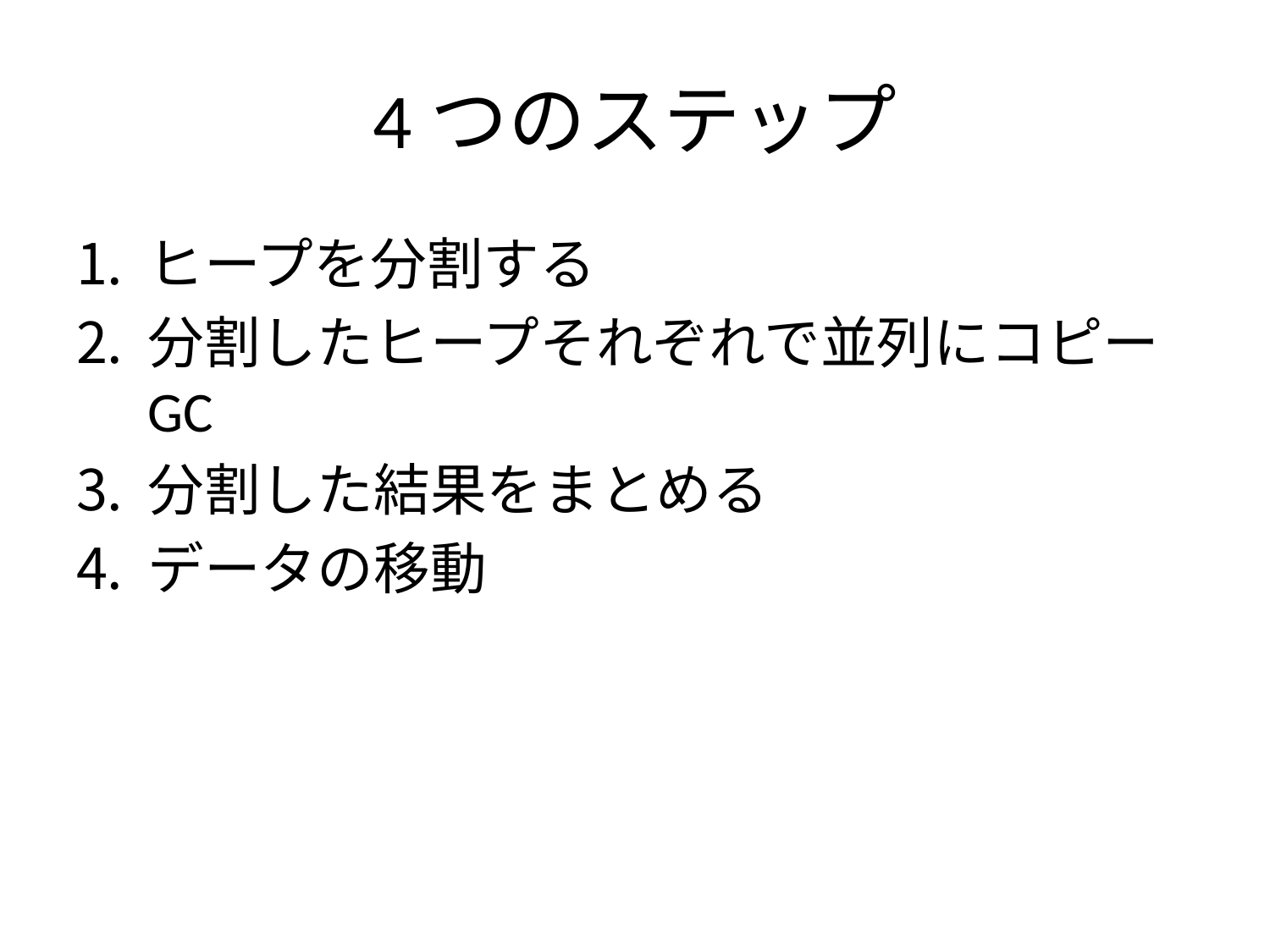

# 4つのステップ
ヒープを分割する
分割したヒープそれぞれで並列にコピーGC
分割した結果をまとめる
データの移動